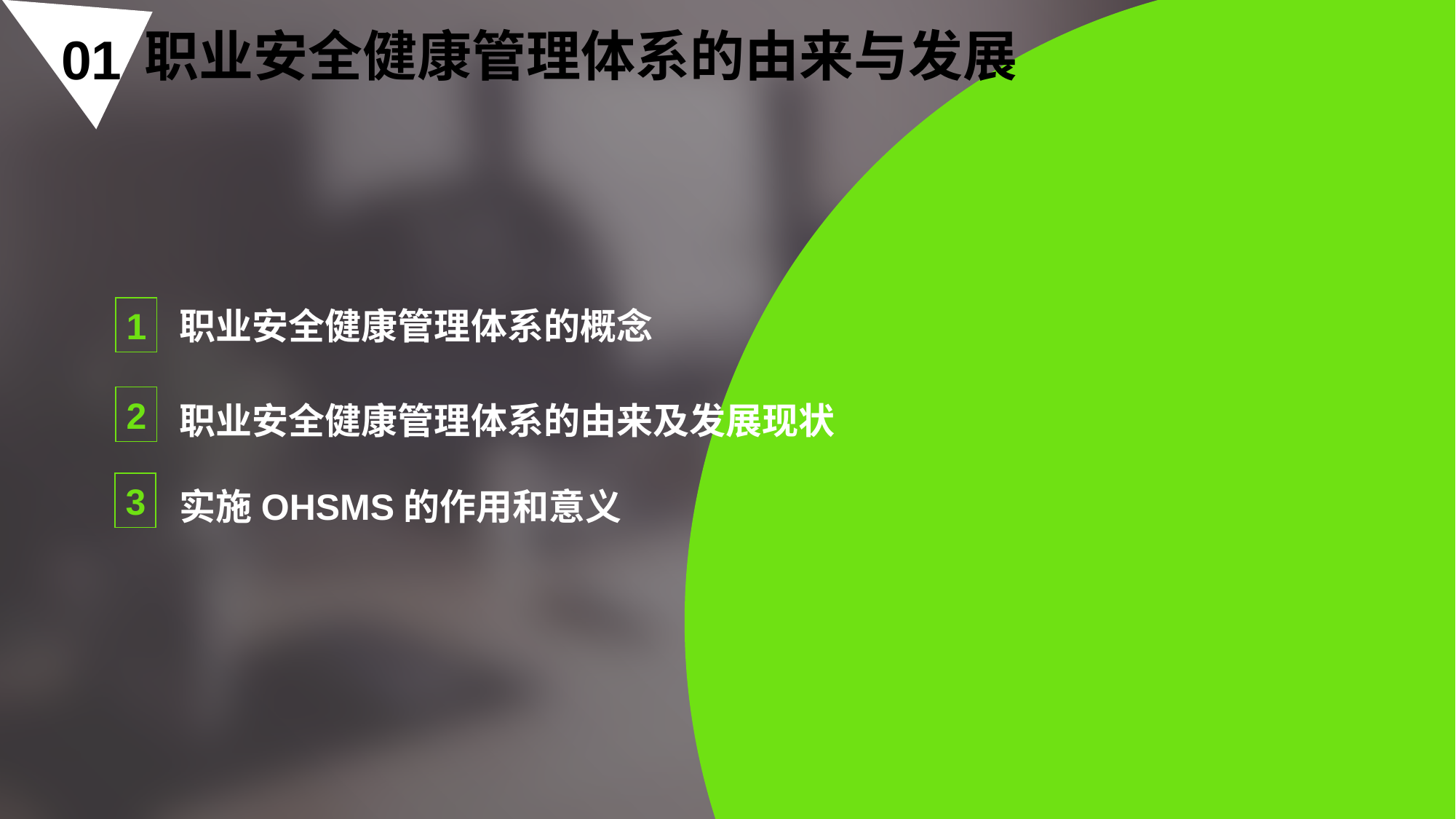

01
# 职业安全健康管理体系的由来与发展
1
职业安全健康管理体系的概念
2
职业安全健康管理体系的由来及发展现状
3
实施OHSMS的作用和意义